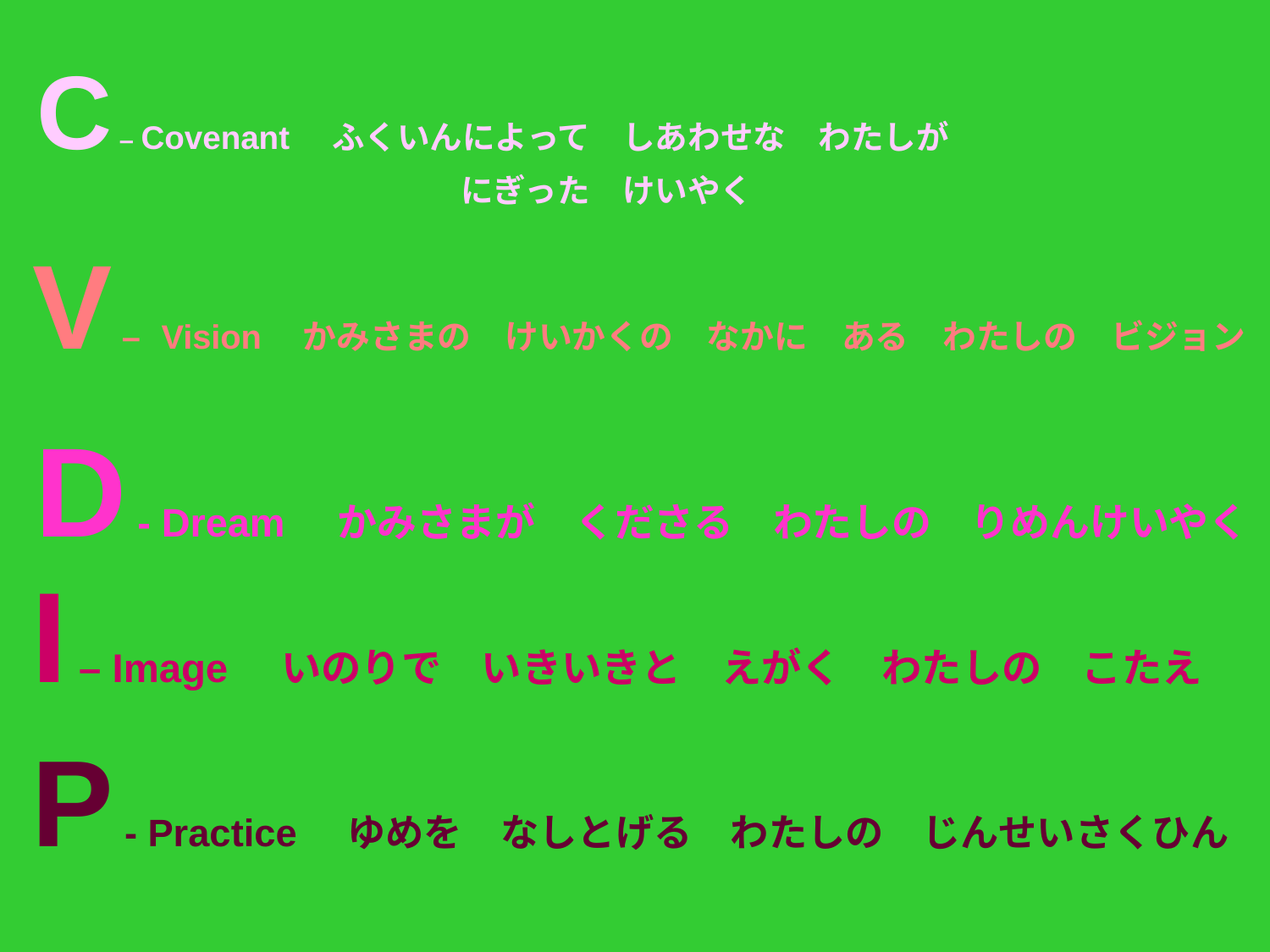

C – Covenant    ふくいんによって　しあわせな　わたしが
　　　　　　　　　　　　　にぎった　けいやく
V – Vision    かみさまの　けいかくの　なかに　ある　わたしの　ビジョン
D - Dream    かみさまが　くださる　わたしの　りめんけいやく
I – Image    いのりで　いきいきと　えがく　わたしの　こたえ
# P - Practice    ゆめを　なしとげる　わたしの　じんせいさくひん